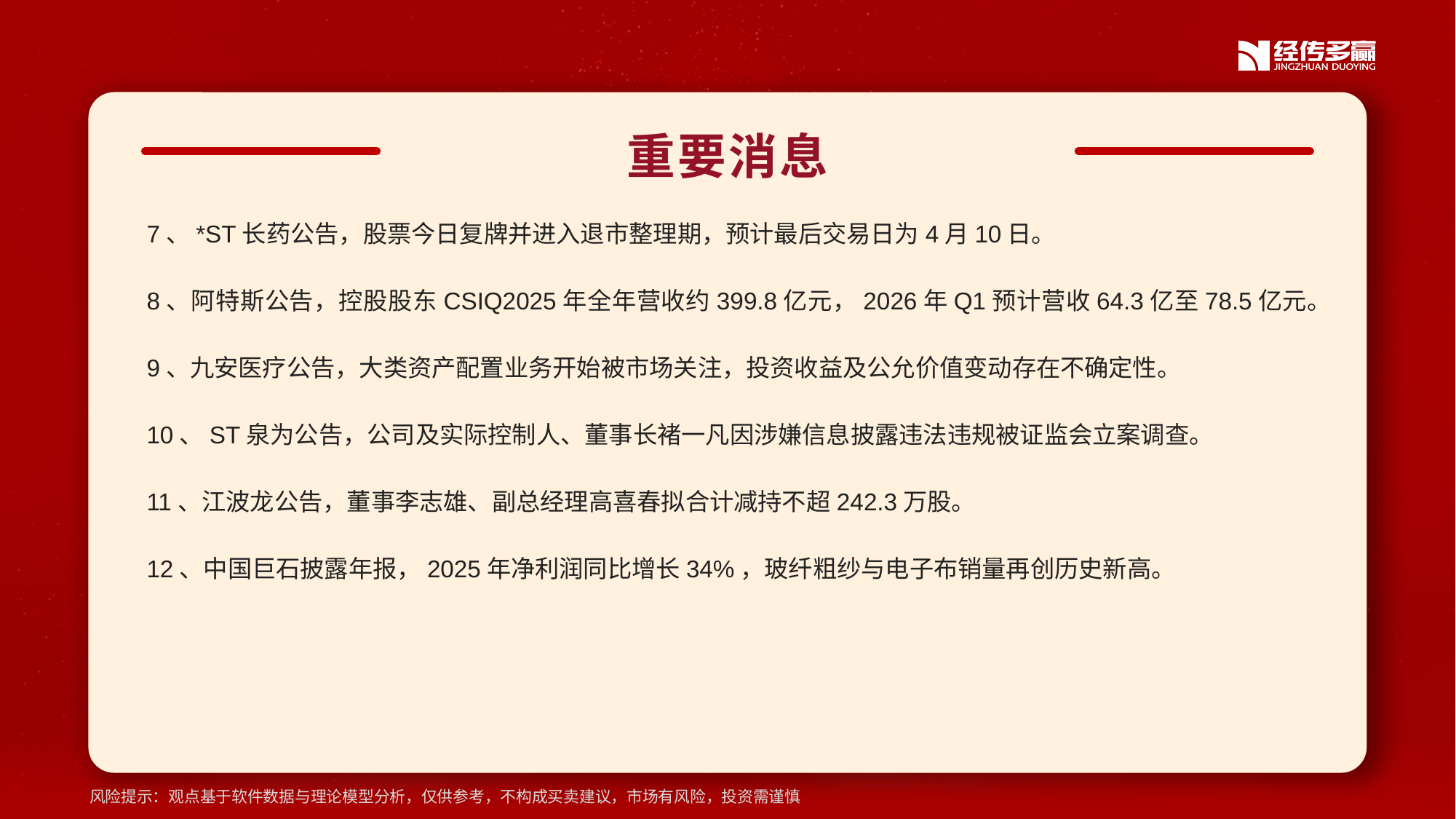

重要消息
7、*ST长药公告，股票今日复牌并进入退市整理期，预计最后交易日为4月10日。
8、阿特斯公告，控股股东CSIQ2025年全年营收约399.8亿元，2026年Q1预计营收64.3亿至78.5亿元。
9、九安医疗公告，大类资产配置业务开始被市场关注，投资收益及公允价值变动存在不确定性。
10、ST泉为公告，公司及实际控制人、董事长褚一凡因涉嫌信息披露违法违规被证监会立案调查。
11、江波龙公告，董事李志雄、副总经理高喜春拟合计减持不超242.3万股。
12、中国巨石披露年报，2025年净利润同比增长34%，玻纤粗纱与电子布销量再创历史新高。